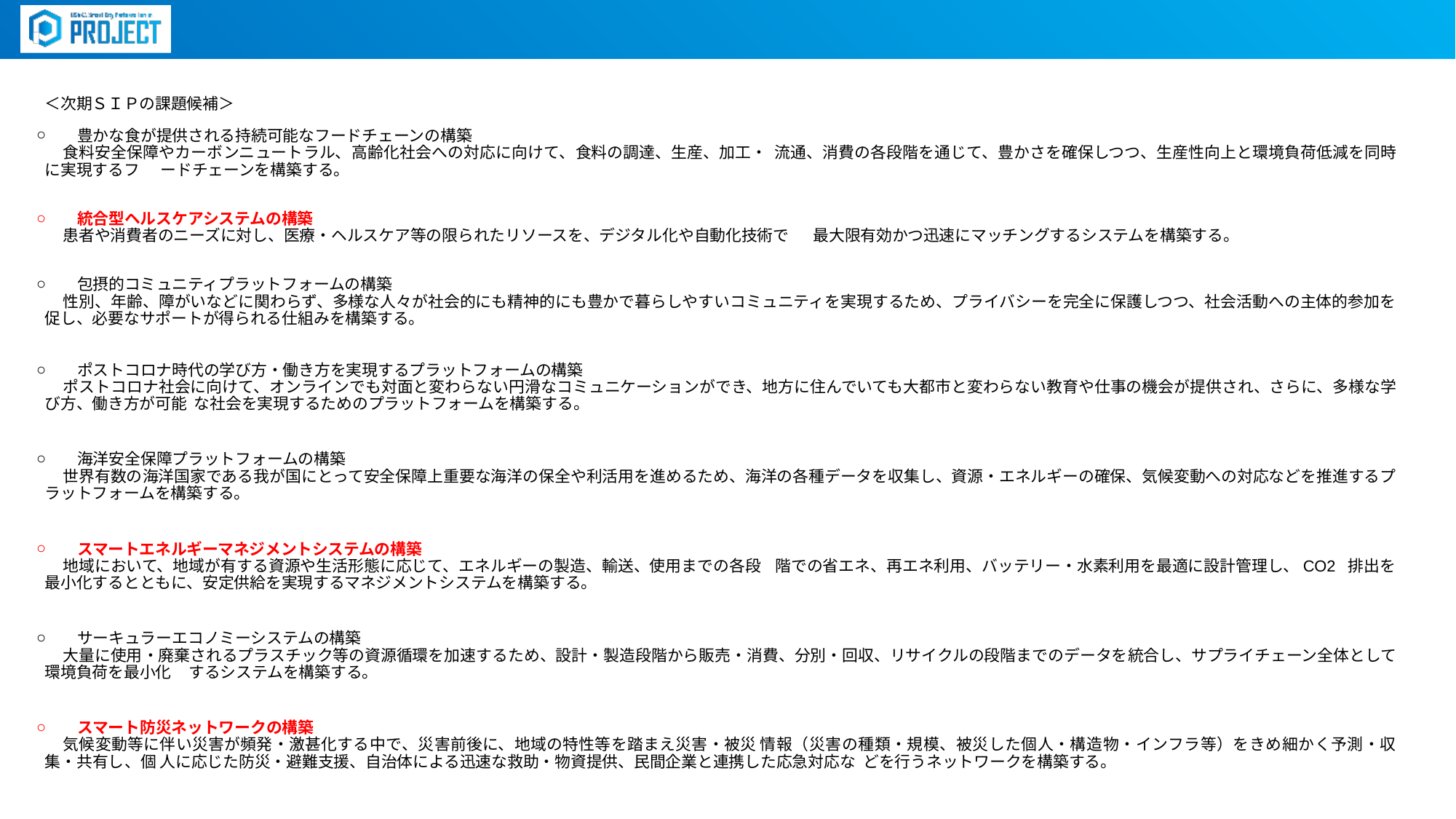

＜次期ＳＩＰの課題候補＞
豊かな食が提供される持続可能なフードチェーンの構築
食料安全保障やカーボンニュートラル、高齢化社会への対応に向けて、食料の調達、生産、加工・  流通、消費の各段階を通じて、豊かさを確保しつつ、生産性向上と環境負荷低減を同時に実現するフ      ードチェーンを構築する。

統合型ヘルスケアシステムの構築
患者や消費者のニーズに対し、医療・ヘルスケア等の限られたリソースを、デジタル化や自動化技術で       最大限有効かつ迅速にマッチングするシステムを構築する。

包摂的コミュニティプラットフォームの構築
性別、年齢、障がいなどに関わらず、多様な人々が社会的にも精神的にも豊かで暮らしやすいコミュニティを実現するため、プライバシーを完全に保護しつつ、社会活動への主体的参加を促し、必要なサポートが得られる仕組みを構築する。

ポストコロナ時代の学び方・働き方を実現するプラットフォームの構築
ポストコロナ社会に向けて、オンラインでも対面と変わらない円滑なコミュニケーションができ、地方に住んでいても大都市と変わらない教育や仕事の機会が提供され、さらに、多様な学び方、働き方が可能  な社会を実現するためのプラットフォームを構築する。

海洋安全保障プラットフォームの構築
世界有数の海洋国家である我が国にとって安全保障上重要な海洋の保全や利活用を進めるため、海洋の各種データを収集し、資源・エネルギーの確保、気候変動への対応などを推進するプラットフォームを構築する。

スマートエネルギーマネジメントシステムの構築
地域において、地域が有する資源や生活形態に応じて、エネルギーの製造、輸送、使用までの各段    階での省エネ、再エネ利用、バッテリー・水素利用を最適に設計管理し、CO2  排出を最小化するとともに、安定供給を実現するマネジメントシステムを構築する。

サーキュラーエコノミーシステムの構築
大量に使用・廃棄されるプラスチック等の資源循環を加速するため、設計・製造段階から販売・消費、分別・回収、リサイクルの段階までのデータを統合し、サプライチェーン全体として環境負荷を最小化     するシステムを構築する。

スマート防災ネットワークの構築
気候変動等に伴い災害が頻発・激甚化する中で、災害前後に、地域の特性等を踏まえ災害・被災 情報（災害の種類・規模、被災した個人・構造物・インフラ等）をきめ細かく予測・収集・共有し、個 人に応じた防災・避難支援、自治体による迅速な救助・物資提供、民間企業と連携した応急対応な どを行うネットワークを構築する。